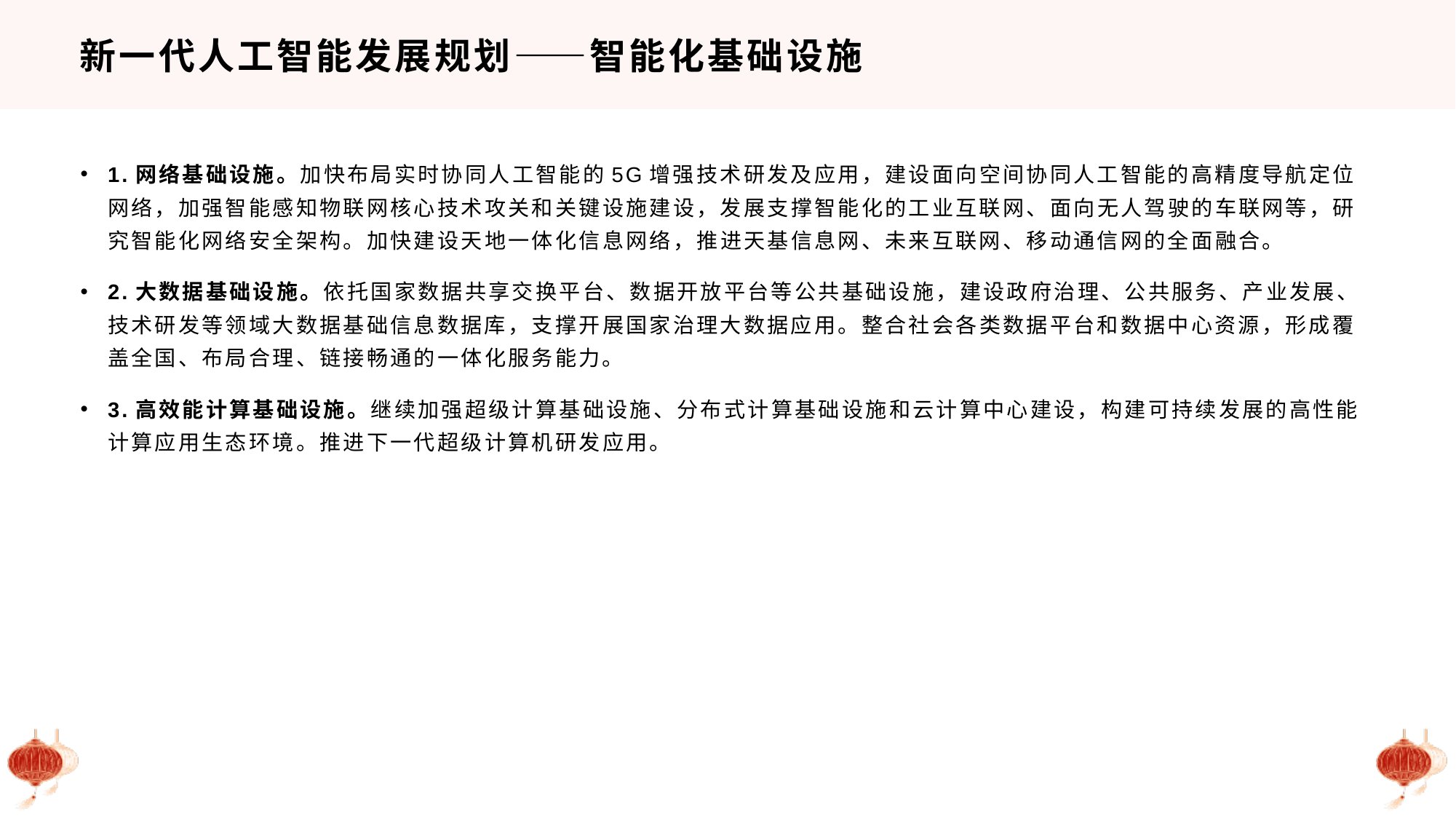

# 新一代人工智能发展规划——智能化基础设施
1.网络基础设施。加快布局实时协同人工智能的5G增强技术研发及应用，建设面向空间协同人工智能的高精度导航定位网络，加强智能感知物联网核心技术攻关和关键设施建设，发展支撑智能化的工业互联网、面向无人驾驶的车联网等，研究智能化网络安全架构。加快建设天地一体化信息网络，推进天基信息网、未来互联网、移动通信网的全面融合。
2.大数据基础设施。依托国家数据共享交换平台、数据开放平台等公共基础设施，建设政府治理、公共服务、产业发展、技术研发等领域大数据基础信息数据库，支撑开展国家治理大数据应用。整合社会各类数据平台和数据中心资源，形成覆盖全国、布局合理、链接畅通的一体化服务能力。
3.高效能计算基础设施。继续加强超级计算基础设施、分布式计算基础设施和云计算中心建设，构建可持续发展的高性能计算应用生态环境。推进下一代超级计算机研发应用。